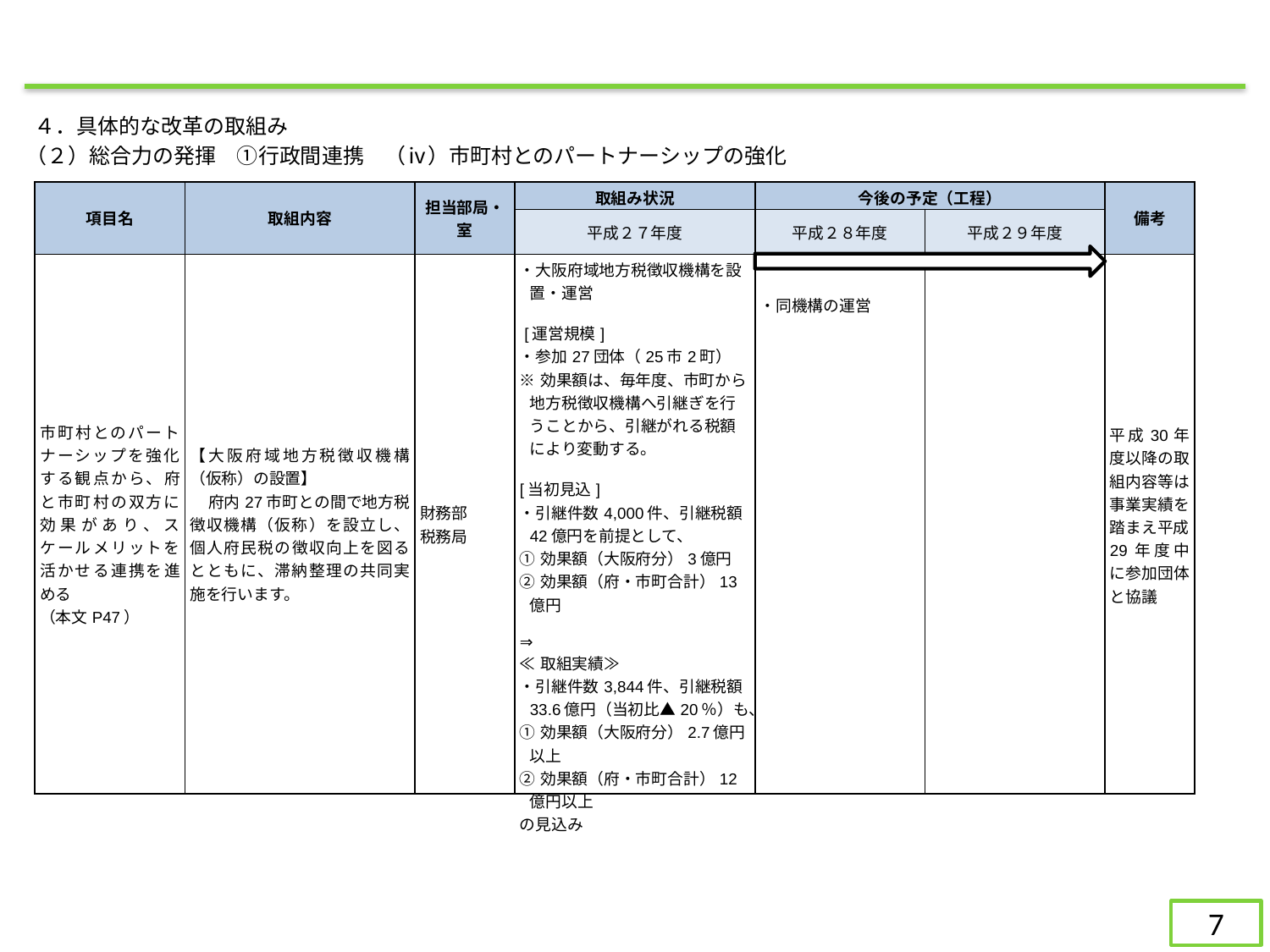

４．具体的な改革の取組み
（２）総合力の発揮　①行政間連携　（ⅳ）市町村とのパートナーシップの強化
| 項目名 | 取組内容 | 担当部局・室 | 取組み状況 | 今後の予定（工程） |  | 備考 |
| --- | --- | --- | --- | --- | --- | --- |
|  |  |  | 平成２７年度 | 平成２８年度 | 平成２９年度 |  |
| 市町村とのパートナーシップを強化する観点から、府と市町村の双方に効果があり、スケールメリットを活かせる連携を進める （本文P47） | 【大阪府域地方税徴収機構（仮称）の設置】 府内27市町との間で地方税徴収機構（仮称）を設立し、個人府民税の徴収向上を図るとともに、滞納整理の共同実施を行います。 | 財務部 税務局 | ・大阪府域地方税徴収機構を設置・運営      [運営規模] ・参加27団体（25市2町） ※効果額は、毎年度、市町から地方税徴収機構へ引継ぎを行うことから、引継がれる税額により変動する。 [当初見込] ・引継件数4,000件、引継税額42億円を前提として、 ①効果額（大阪府分）3億円 ②効果額（府・市町合計）13億円  ⇒ ≪取組実績≫ ・引継件数3,844件、引継税額33.6億円（当初比▲20％）も、 ①効果額（大阪府分）2.7億円以上 ②効果額（府・市町合計）12億円以上 の見込み | ・同機構の運営 |  | 平成30年度以降の取組内容等は事業実績を踏まえ平成29年度中に参加団体と協議 |

7